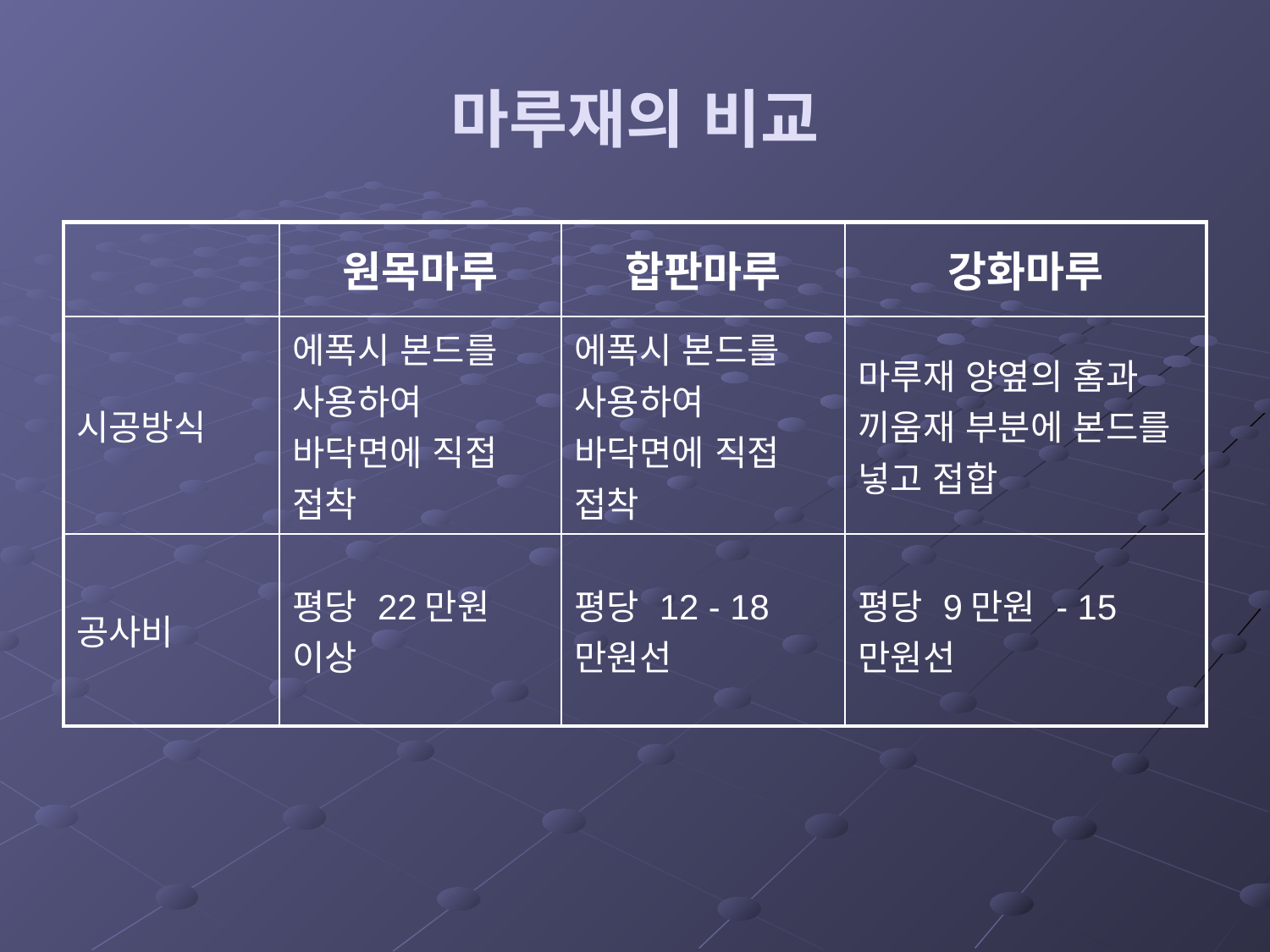

# 마루재의 비교
|  | 원목마루 | 합판마루 | 강화마루 |
| --- | --- | --- | --- |
| 시공방식 | 에폭시 본드를 사용하여 바닥면에 직접 접착 | 에폭시 본드를 사용하여 바닥면에 직접 접착 | 마루재 양옆의 홈과 끼움재 부분에 본드를 넣고 접합 |
| 공사비 | 평당 22만원 이상 | 평당 12 - 18만원선 | 평당 9만원 - 15만원선 |